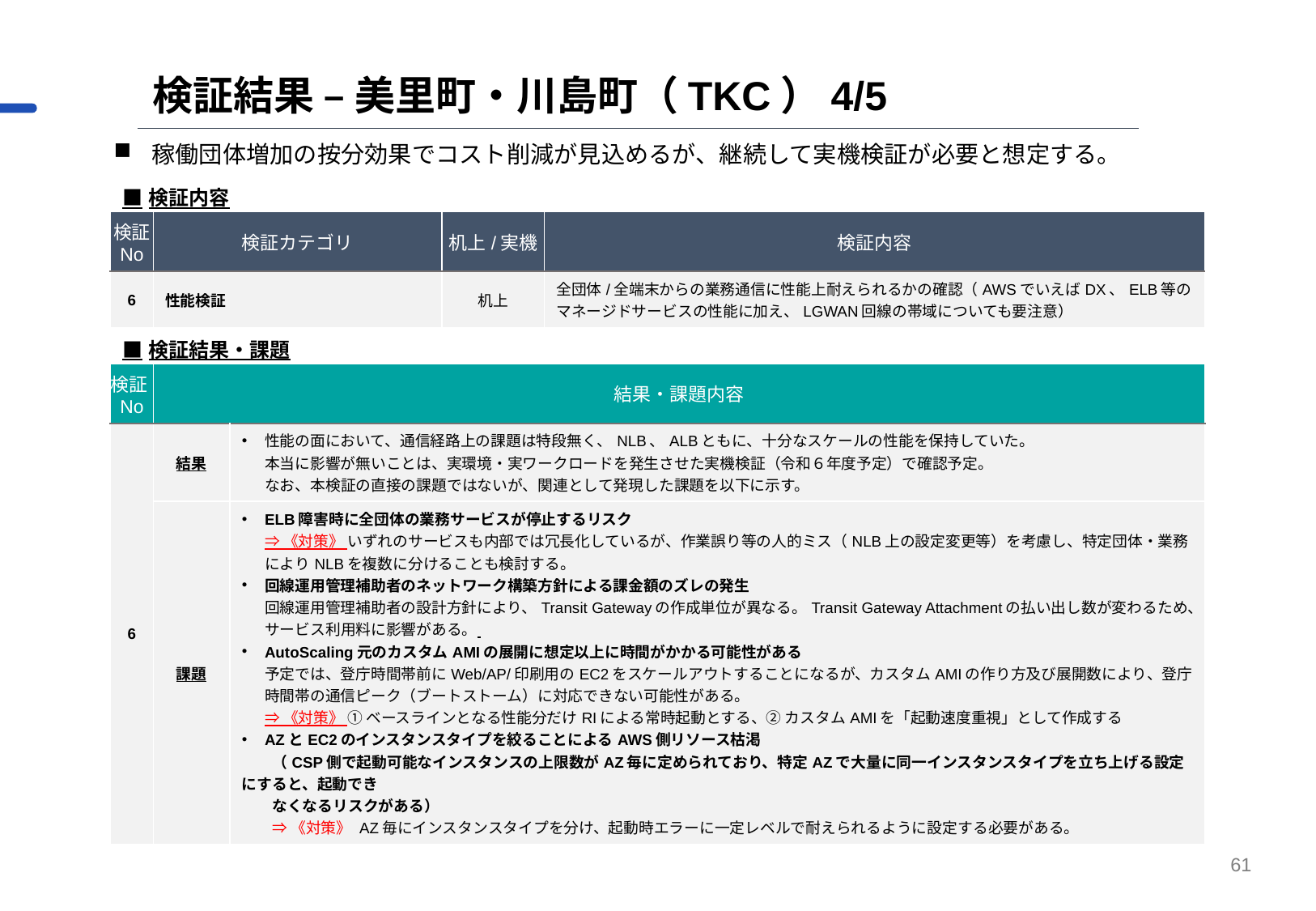

検証結果 – 美里町・川島町（TKC）4/5
稼働団体増加の按分効果でコスト削減が見込めるが、継続して実機検証が必要と想定する。
| ■検証内容 | ■検証内容 |  |  |
| --- | --- | --- | --- |
| 検証 No | 検証カテゴリ | 机上/実機 | 検証内容 |
| 6 | 性能検証 | 机上 | 全団体/全端末からの業務通信に性能上耐えられるかの確認（AWSでいえばDX、ELB等のマネージドサービスの性能に加え、LGWAN回線の帯域についても要注意） |
| ■検証結果・課題 |  |  |
| --- | --- | --- |
| 検証No | 結果・課題内容 | 結果・課題内容 |
| 6 | 結果 | 性能の面において、通信経路上の課題は特段無く、NLB、ALBともに、十分なスケールの性能を保持していた。 本当に影響が無いことは、実環境・実ワークロードを発生させた実機検証（令和６年度予定）で確認予定。 なお、本検証の直接の課題ではないが、関連として発現した課題を以下に示す。 |
|  | 課題 | ELB障害時に全団体の業務サービスが停止するリスク ⇒ 《対策》 いずれのサービスも内部では冗長化しているが、作業誤り等の人的ミス（NLB上の設定変更等）を考慮し、特定団体・業務によりNLBを複数に分けることも検討する。 回線運用管理補助者のネットワーク構築方針による課金額のズレの発生 回線運用管理補助者の設計方針により、Transit Gatewayの作成単位が異なる。Transit Gateway Attachmentの払い出し数が変わるため、サービス利用料に影響がある。 AutoScaling元のカスタムAMIの展開に想定以上に時間がかかる可能性がある 予定では、登庁時間帯前にWeb/AP/印刷用のEC2をスケールアウトすることになるが、カスタムAMIの作り方及び展開数により、登庁時間帯の通信ピーク（ブートストーム）に対応できない可能性がある。 ⇒ 《対策》 ① ベースラインとなる性能分だけRIによる常時起動とする、② カスタムAMIを「起動速度重視」として作成する AZとEC2のインスタンスタイプを絞ることによるAWS側リソース枯渇 　　（CSP側で起動可能なインスタンスの上限数がAZ毎に定められており、特定AZで大量に同一インスタンスタイプを立ち上げる設定にすると、起動でき 　　なくなるリスクがある） 　　⇒ 《対策》 AZ毎にインスタンスタイプを分け、起動時エラーに一定レベルで耐えられるように設定する必要がある。 |
61